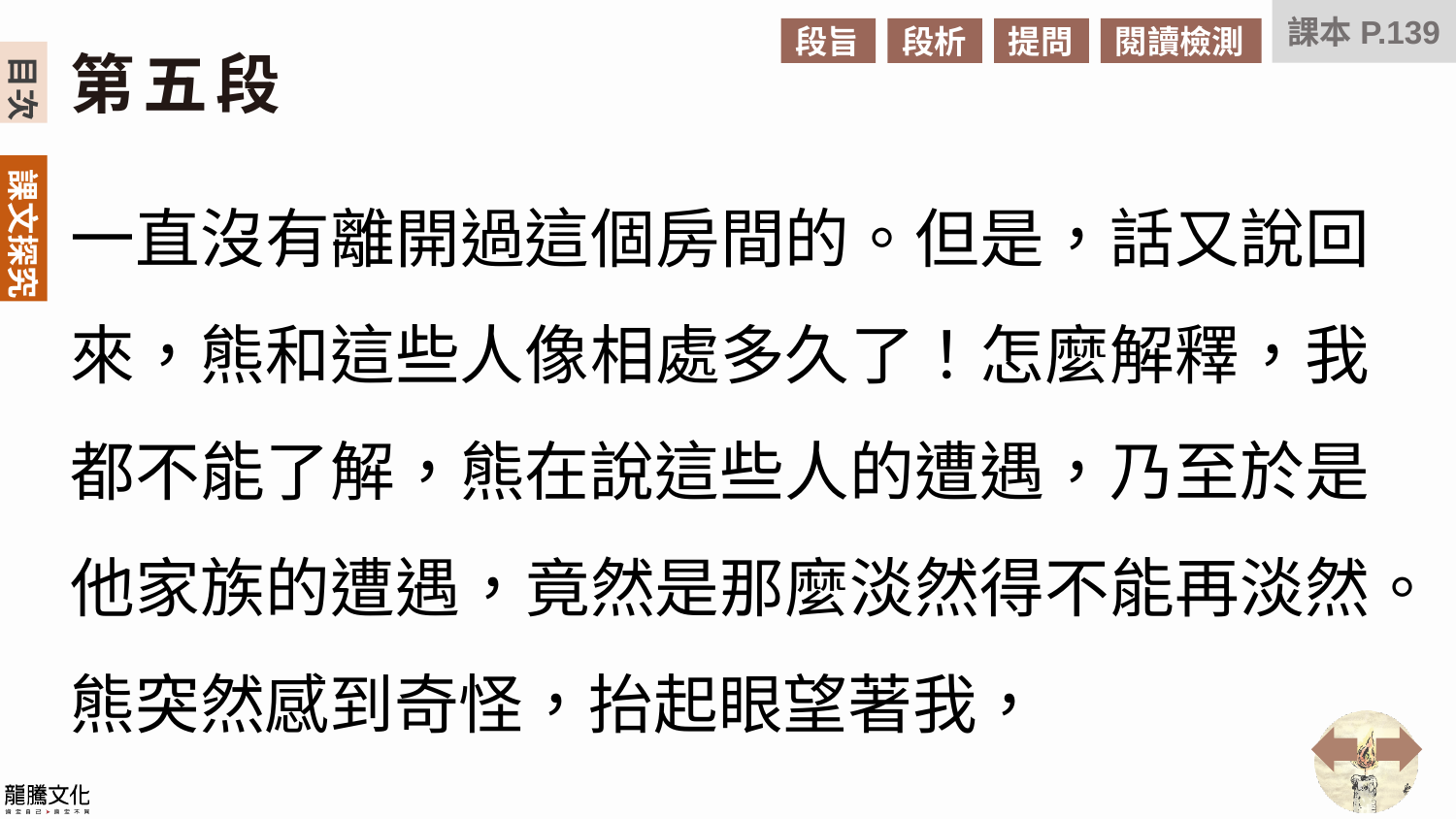

課本P.139
段旨
段析
提問
閱讀檢測
第五段
一直沒有離開過這個房間的。但是，話又說回來，熊和這些人像相處多久了！怎麼解釋，我都不能了解，熊在說這些人的遭遇，乃至於是他家族的遭遇，竟然是那麼淡然得不能再淡然。熊突然感到奇怪，抬起眼望著我，